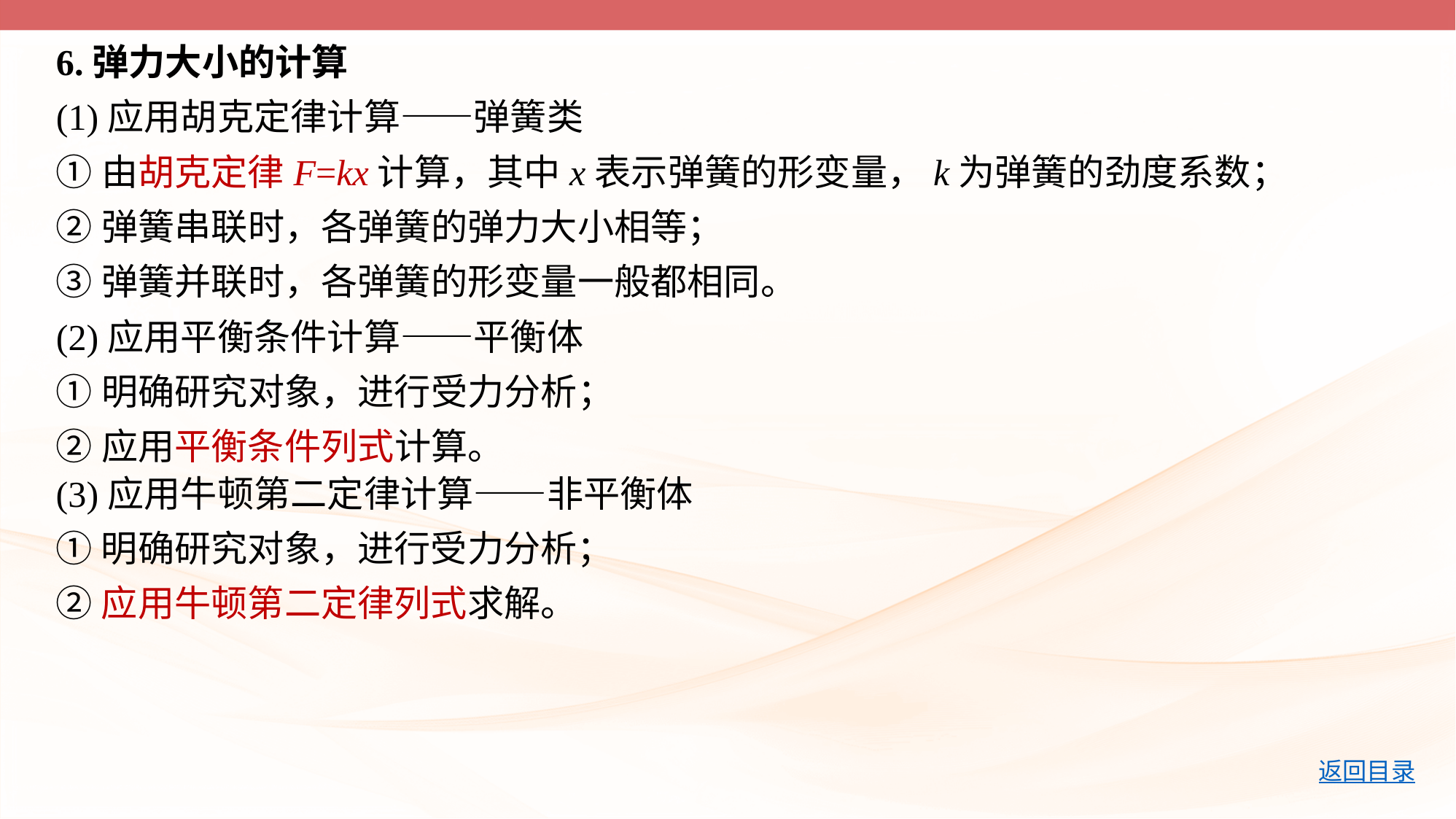

6.弹力大小的计算
(1)应用胡克定律计算——弹簧类
①由胡克定律F=kx计算，其中x表示弹簧的形变量，k为弹簧的劲度系数；
②弹簧串联时，各弹簧的弹力大小相等；
③弹簧并联时，各弹簧的形变量一般都相同。
(2)应用平衡条件计算——平衡体
①明确研究对象，进行受力分析；
②应用平衡条件列式计算。
(3)应用牛顿第二定律计算——非平衡体
①明确研究对象，进行受力分析；
②应用牛顿第二定律列式求解。